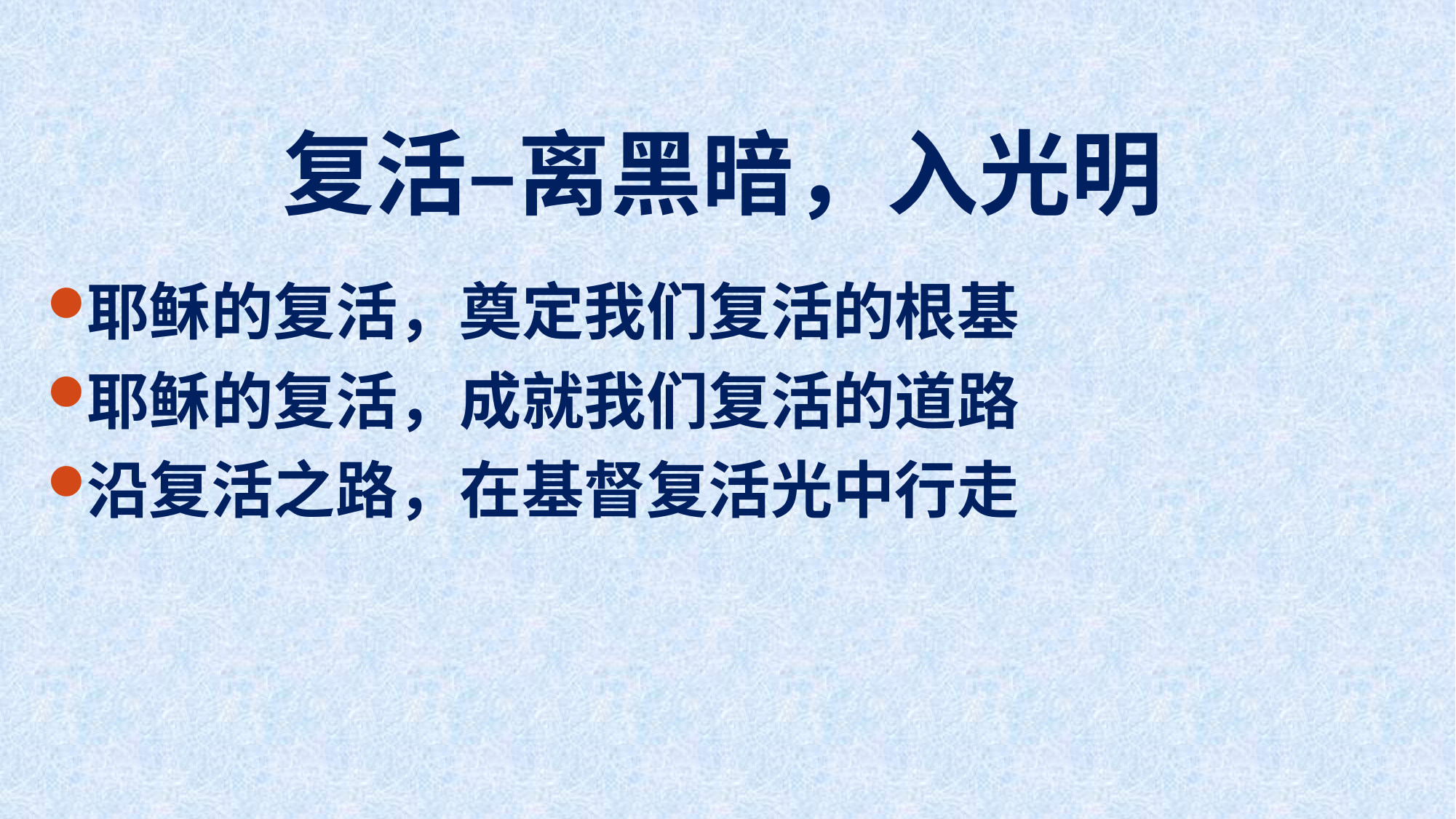

复活–离黑暗，入光明
耶稣的复活，奠定我们复活的根基
耶稣的复活，成就我们复活的道路
沿复活之路，在基督复活光中行走